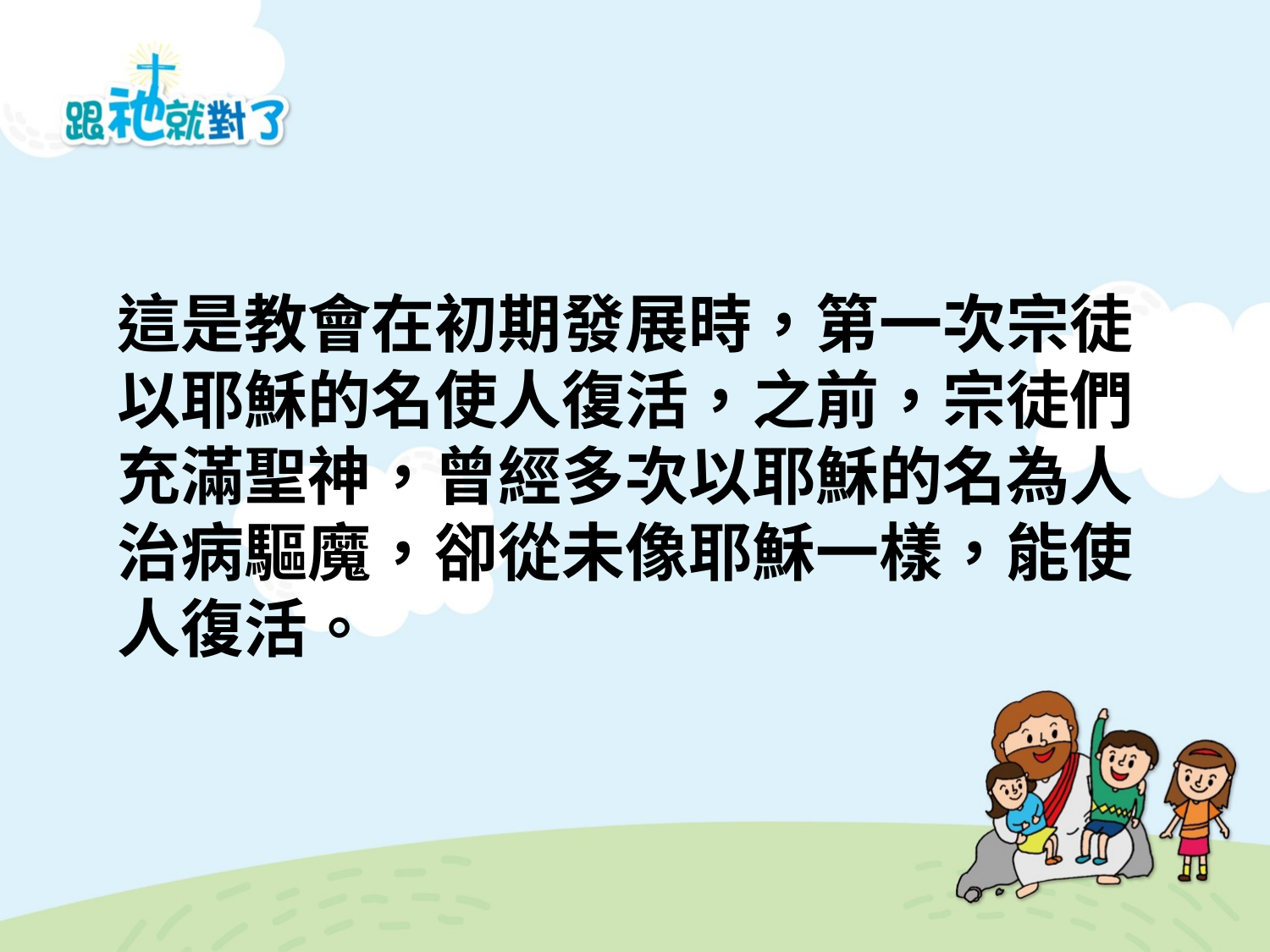

這是教會在初期發展時，第一次宗徒以耶穌的名使人復活，之前，宗徒們充滿聖神，曾經多次以耶穌的名為人治病驅魔，卻從未像耶穌一樣，能使人復活。